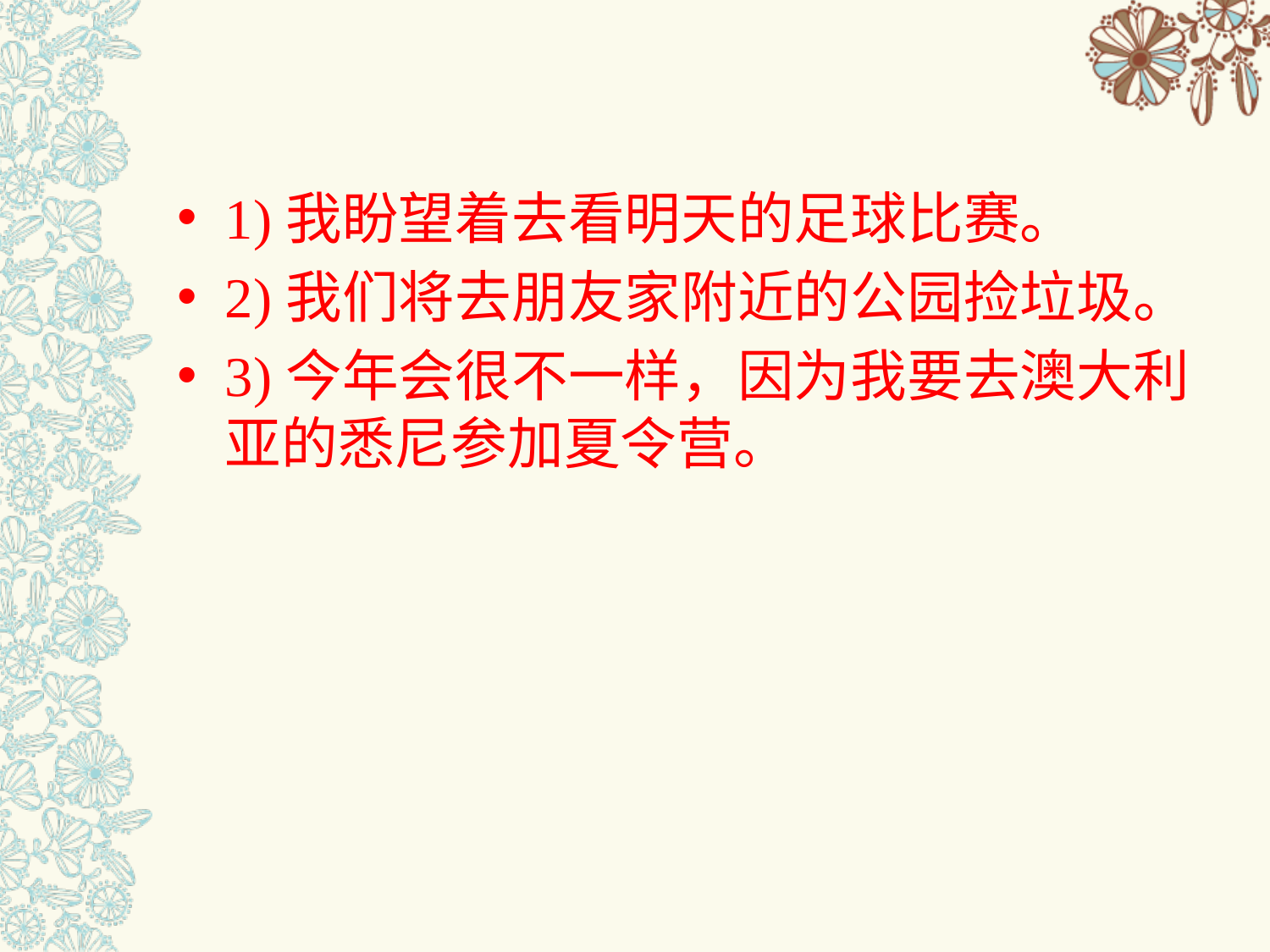

#
1)我盼望着去看明天的足球比赛。
2)我们将去朋友家附近的公园捡垃圾。
3)今年会很不一样，因为我要去澳大利亚的悉尼参加夏令营。